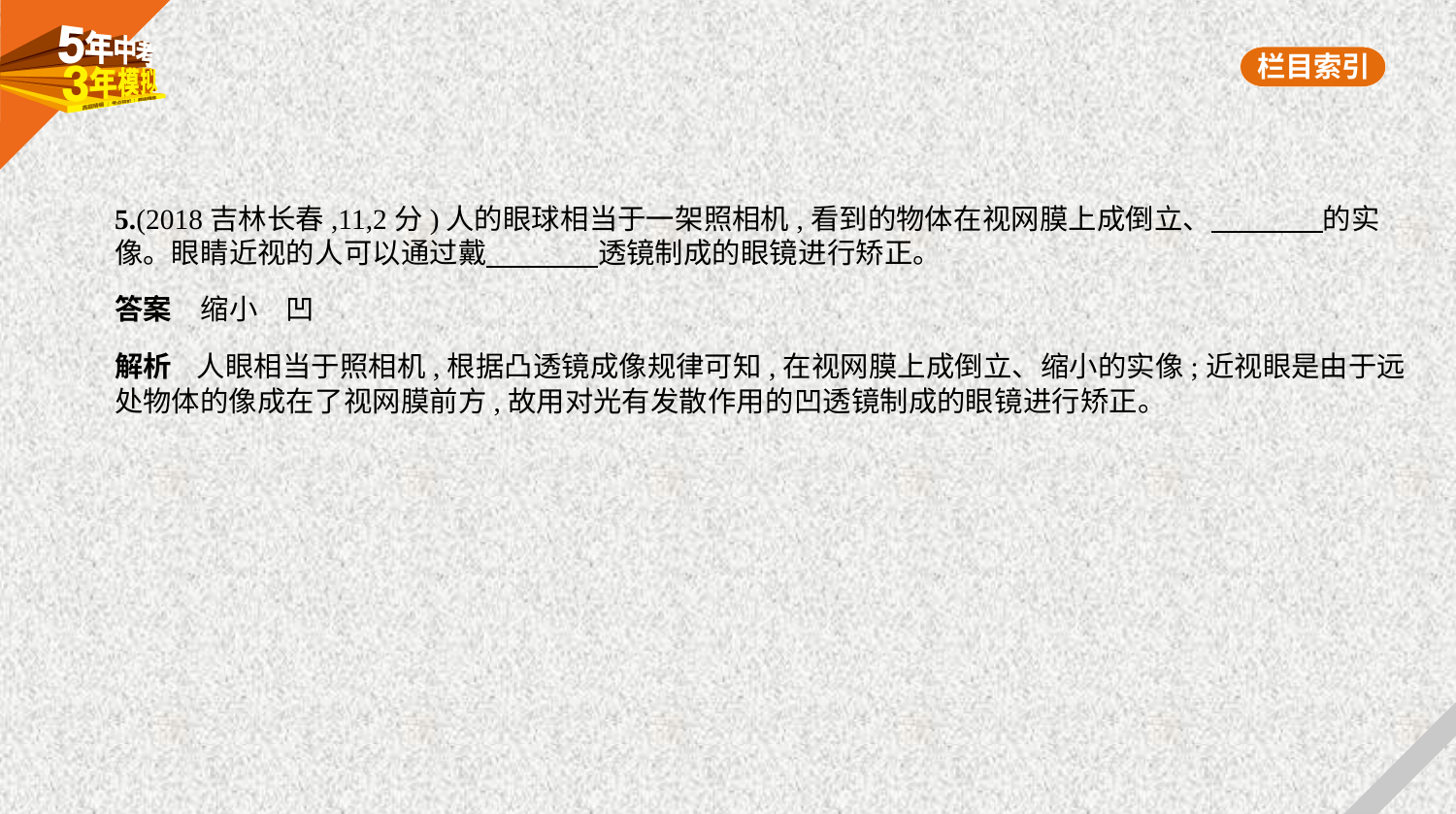

5.(2018吉林长春,11,2分)人的眼球相当于一架照相机,看到的物体在视网膜上成倒立、　　　    的实
像。眼睛近视的人可以通过戴　　　    透镜制成的眼镜进行矫正。
答案　缩小　凹
解析    人眼相当于照相机,根据凸透镜成像规律可知,在视网膜上成倒立、缩小的实像;近视眼是由于远
处物体的像成在了视网膜前方,故用对光有发散作用的凹透镜制成的眼镜进行矫正。